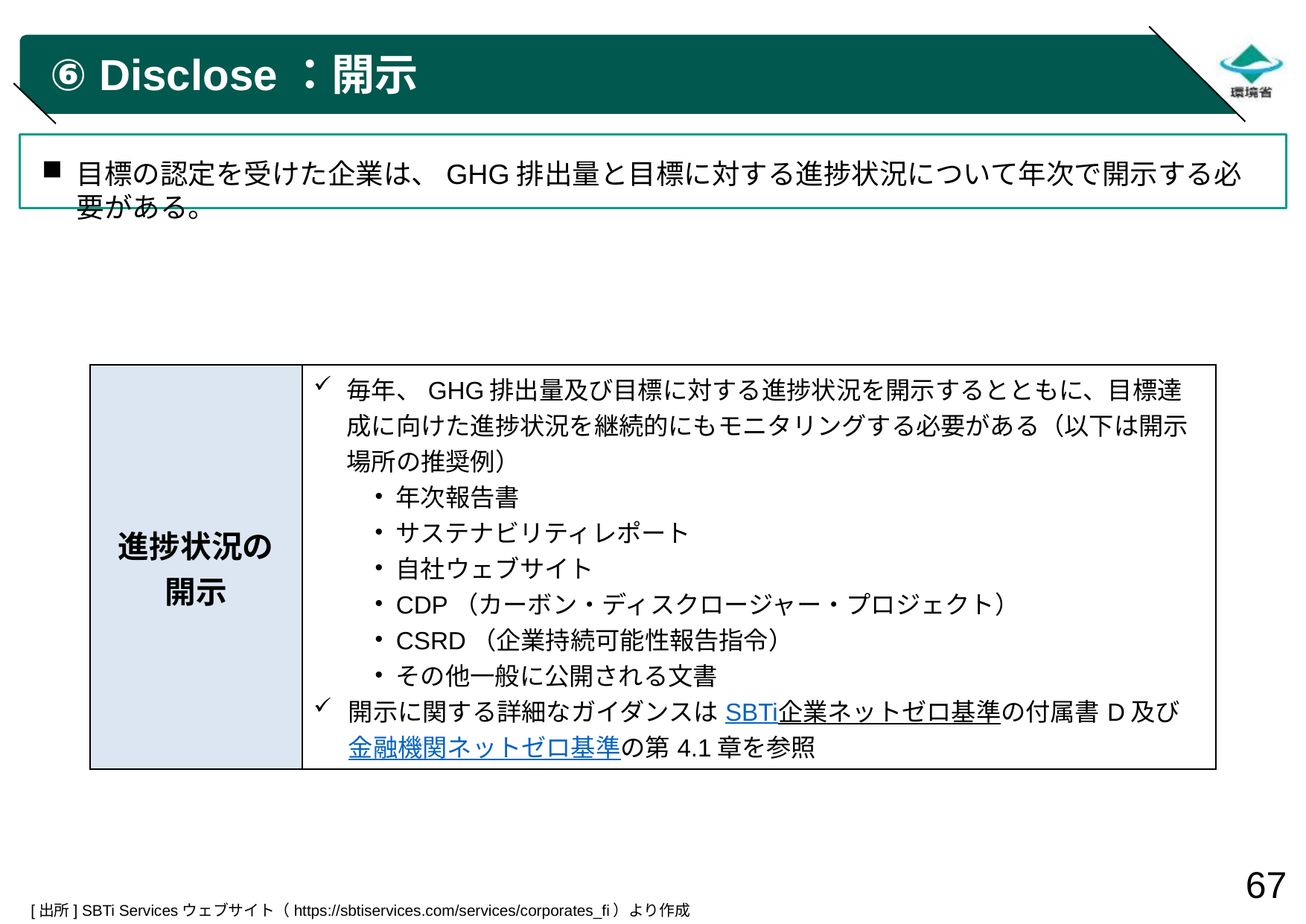

# ⑥ Disclose：開示
目標の認定を受けた企業は、GHG排出量と目標に対する進捗状況について年次で開示する必要がある。
| 進捗状況の 開示 | 毎年、GHG排出量及び目標に対する進捗状況を開示するとともに、目標達成に向けた進捗状況を継続的にもモニタリングする必要がある（以下は開示場所の推奨例） 年次報告書 サステナビリティレポート 自社ウェブサイト CDP（カーボン・ディスクロージャー・プロジェクト） CSRD（企業持続可能性報告指令） その他一般に公開される文書 開示に関する詳細なガイダンスはSBTi企業ネットゼロ基準の付属書D及び金融機関ネットゼロ基準の第4.1章を参照 |
| --- | --- |
[出所] SBTi Servicesウェブサイト（https://sbtiservices.com/services/corporates_fi）より作成